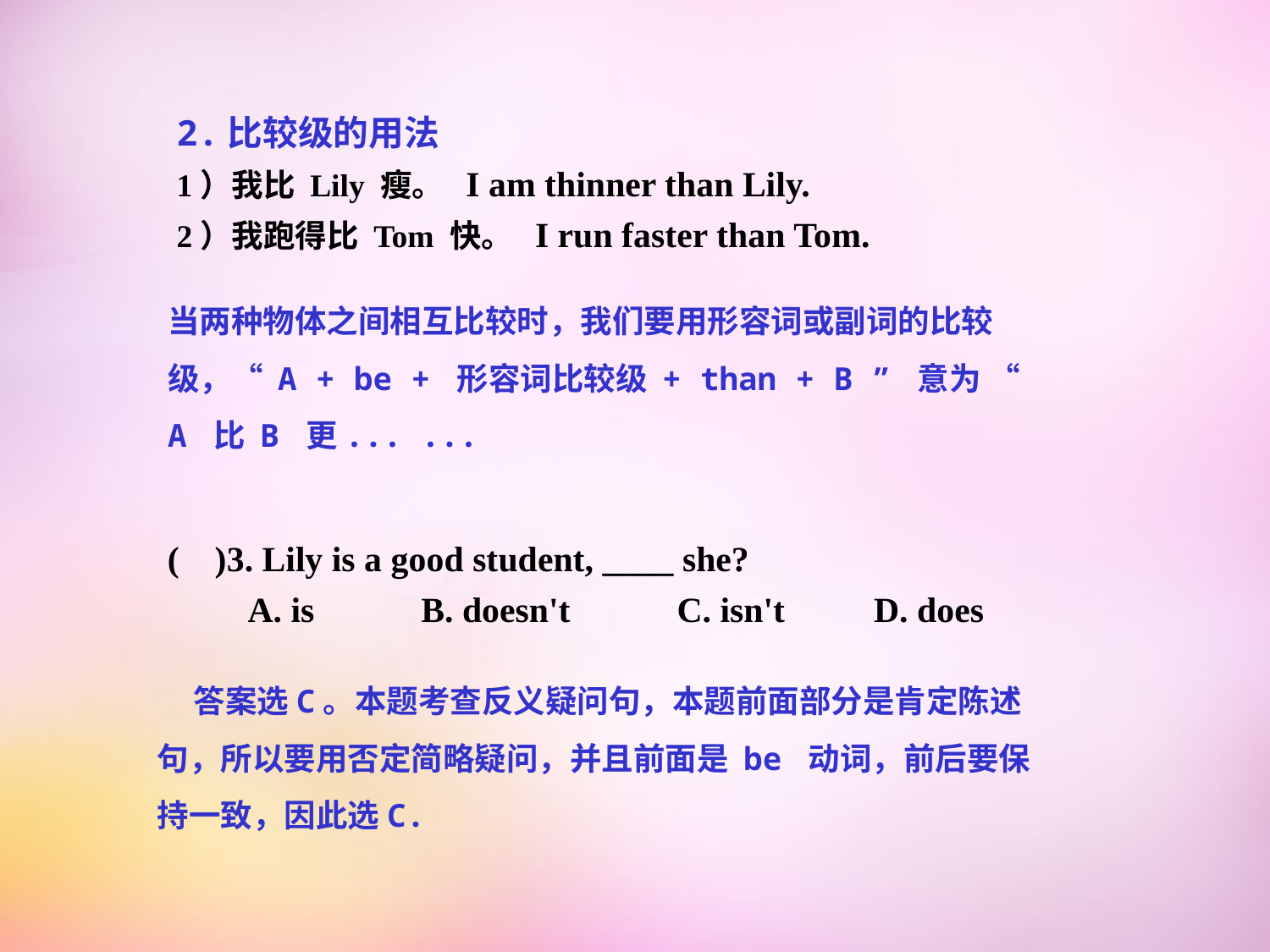

2.比较级的用法
1）我比 Lily 瘦。  I am thinner than Lily.
2）我跑得比 Tom 快。  I run faster than Tom.
当两种物体之间相互比较时，我们要用形容词或副词的比较级，“ A + be + 形容词比较级 + than + B ” 意为 “ A 比 B 更... ...
(    )3. Lily is a good student, ____ she?
         A. is            B. doesn't            C. isn't          D. does
    答案选C。本题考查反义疑问句，本题前面部分是肯定陈述句，所以要用否定简略疑问，并且前面是 be 动词，前后要保持一致，因此选C.